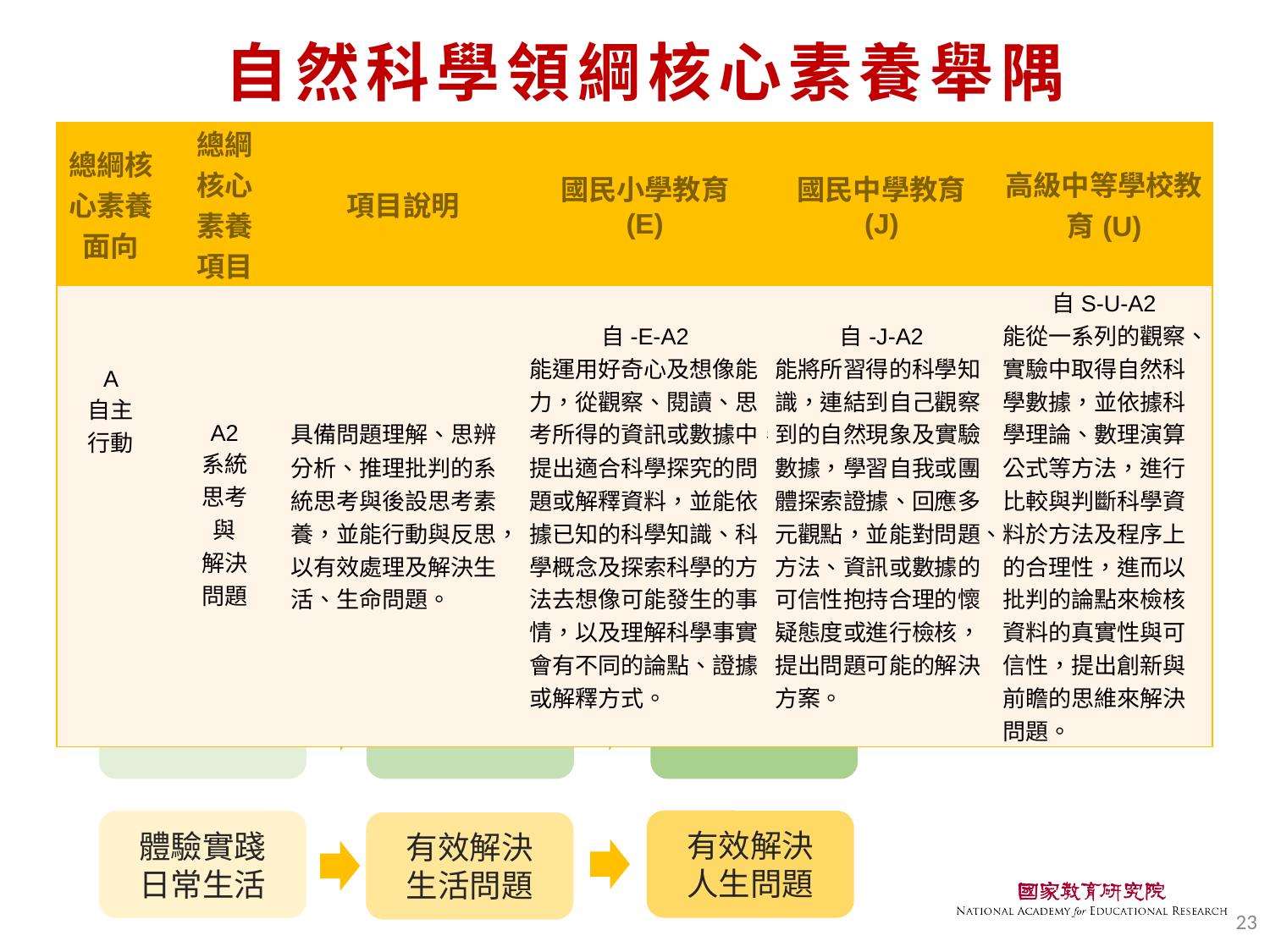

# 自然科學領綱核心素養舉隅
| 總綱核心素養面向 | 總綱 核心 素養 項目 | 項目說明 | 國民小學教育 (E) | 國民中學教育 (J) | 高級中等學校教育(U) |
| --- | --- | --- | --- | --- | --- |
| A 自主 行動 | A2 系統 思考 與 解決 問題 | 具備問題理解、思辨分析、推理批判的系統思考與後設思考素養，並能行動與反思，以有效處理及解決生活、生命問題。 | 自-E-A2 能運用好奇心及想像能力，從觀察、閱讀、思考所得的資訊或數據中，提出適合科學探究的問題或解釋資料，並能依據已知的科學知識、科學概念及探索科學的方法去想像可能發生的事情，以及理解科學事實會有不同的論點、證據或解釋方式。 | 自-J-A2 能將所習得的科學知識，連結到自己觀察到的自然現象及實驗數據，學習自我或團體探索證據、回應多元觀點，並能對問題、方法、資訊或數據的可信性抱持合理的懷疑態度或進行檢核，提出問題可能的解決方案。 | 自S-U-A2 能從一系列的觀察、實驗中取得自然科學數據，並依據科學理論、數理演算公式等方法，進行比較與判斷科學資料於方法及程序上的合理性，進而以批判的論點來檢核資料的真實性與可信性，提出創新與前瞻的思維來解決問題。 |
初探邏輯
思辨能力
系統思維

有效解決
人生問題
體驗實踐
日常生活
有效解決
生活問題

23